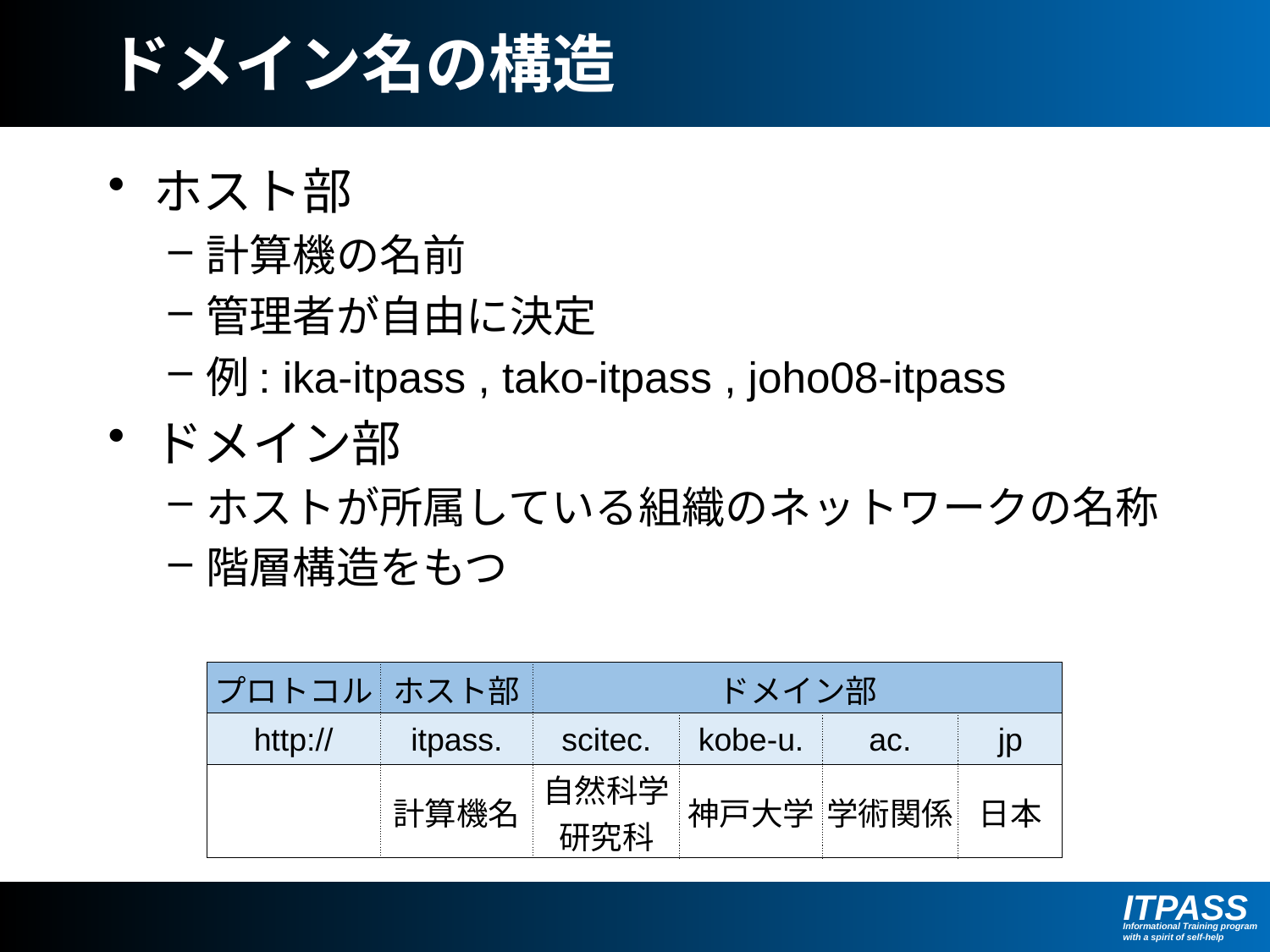

# ドメイン名の構造
ホスト部
計算機の名前
管理者が自由に決定
例: ika-itpass , tako-itpass , joho08-itpass
ドメイン部
ホストが所属している組織のネットワークの名称
階層構造をもつ

| プロトコル | ホスト部 | ドメイン部 |  |  |  |
| --- | --- | --- | --- | --- | --- |
| http:// | itpass. | scitec. | kobe-u. | ac. | jp |
|  | 計算機名 | 自然科学研究科 | 神戸大学 | 学術関係 | 日本 |